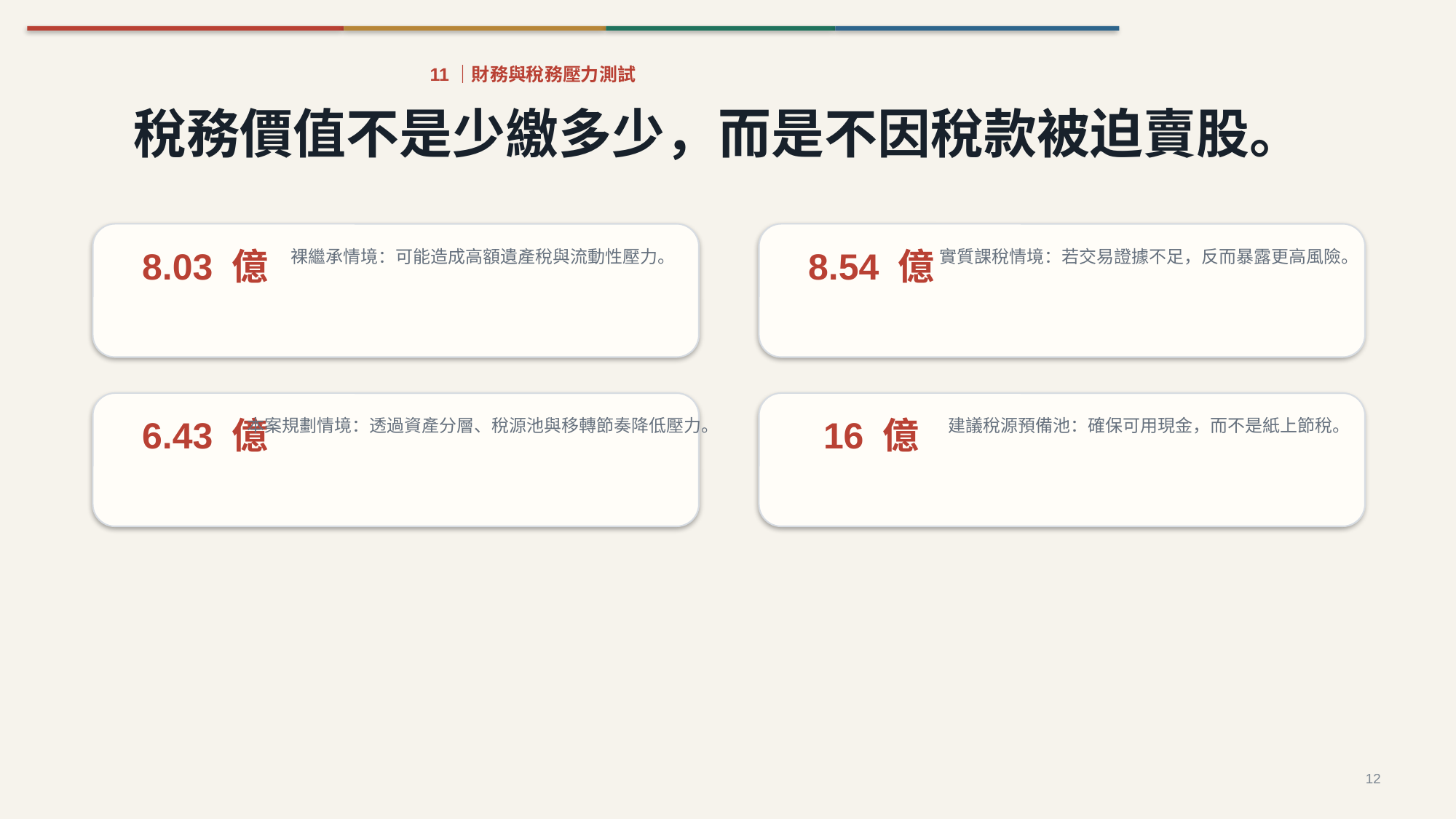

11｜財務與稅務壓力測試
稅務價值不是少繳多少，而是不因稅款被迫賣股。

8.03 億
8.54 億
裸繼承情境：可能造成高額遺產稅與流動性壓力。
實質課稅情境：若交易證據不足，反而暴露更高風險。

6.43 億
16 億
本案規劃情境：透過資產分層、稅源池與移轉節奏降低壓力。
建議稅源預備池：確保可用現金，而不是紙上節稅。
12